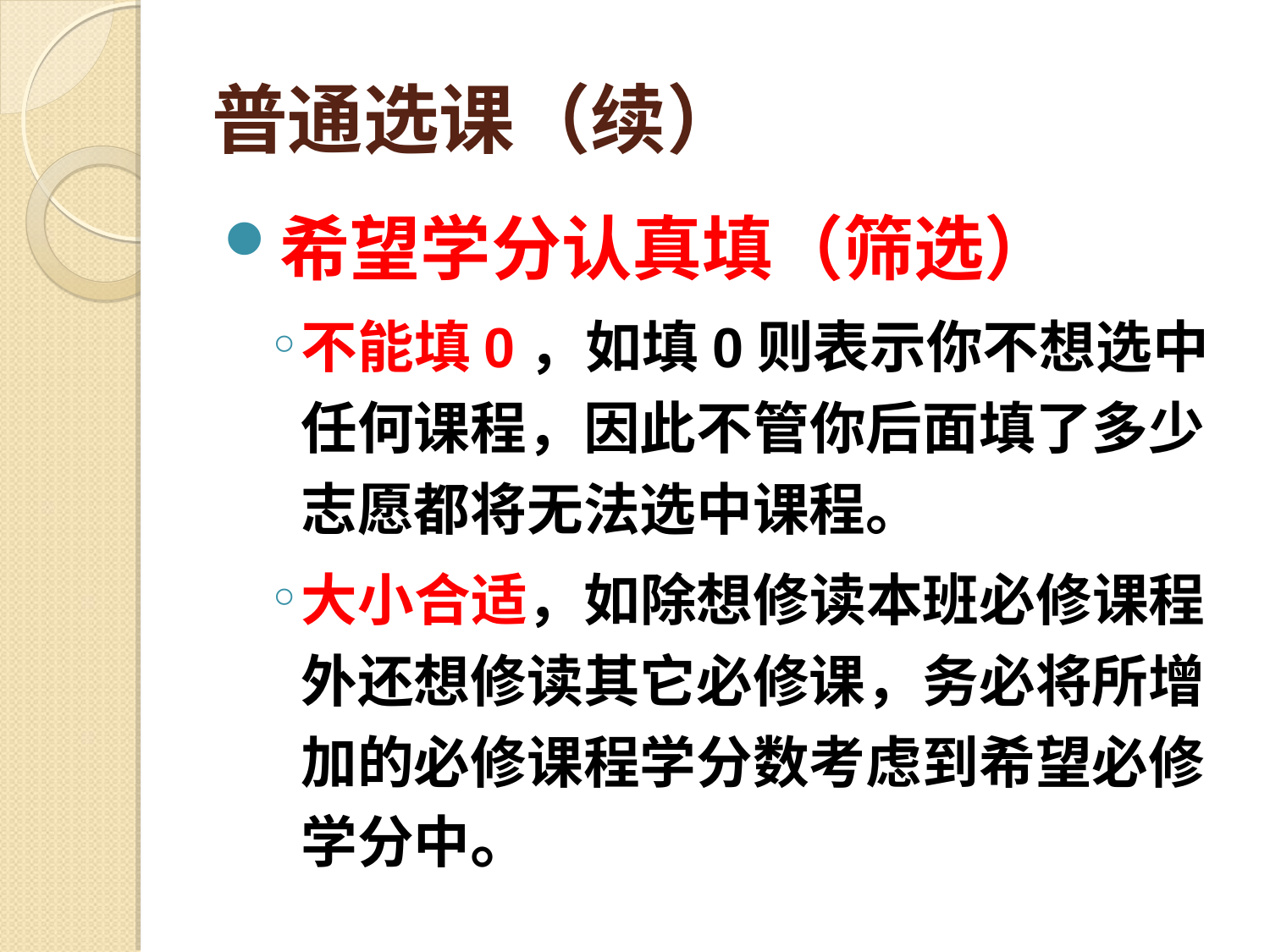

普通选课（续）
希望学分认真填（筛选）
不能填0，如填0则表示你不想选中任何课程，因此不管你后面填了多少志愿都将无法选中课程。
大小合适，如除想修读本班必修课程外还想修读其它必修课，务必将所增加的必修课程学分数考虑到希望必修学分中。